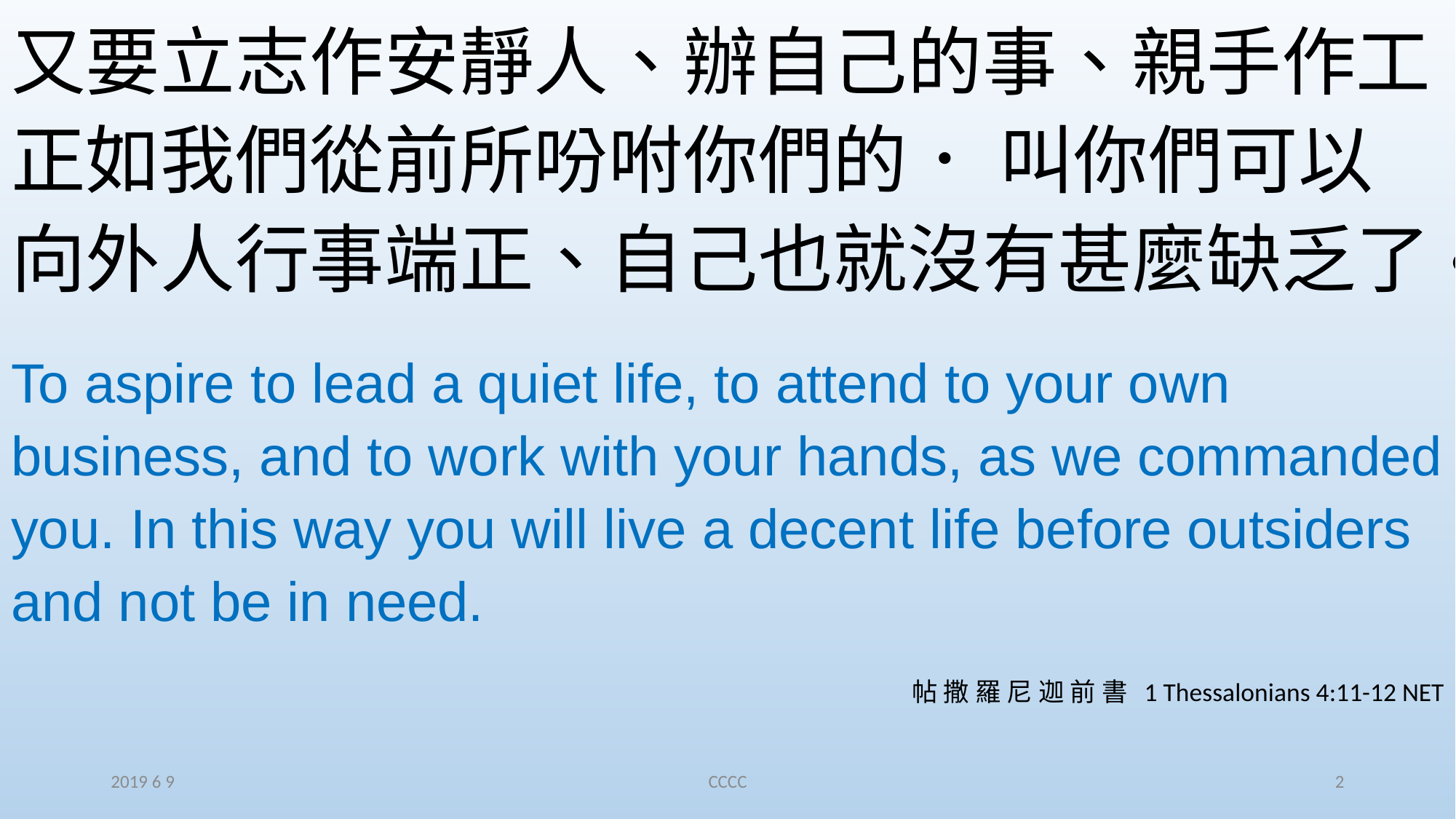

又要立志作安靜人、辦自己的事、親手作工、正如我們從前所吩咐你們的． 叫你們可以向外人行事端正、自己也就沒有甚麼缺乏了。

To aspire to lead a quiet life, to attend to your own business, and to work with your hands, as we commanded you. In this way you will live a decent life before outsiders and not be in need.

帖 撒 羅 尼 迦 前 書  1 Thessalonians 4:11-12 NET
2019 6 9
CCCC
2